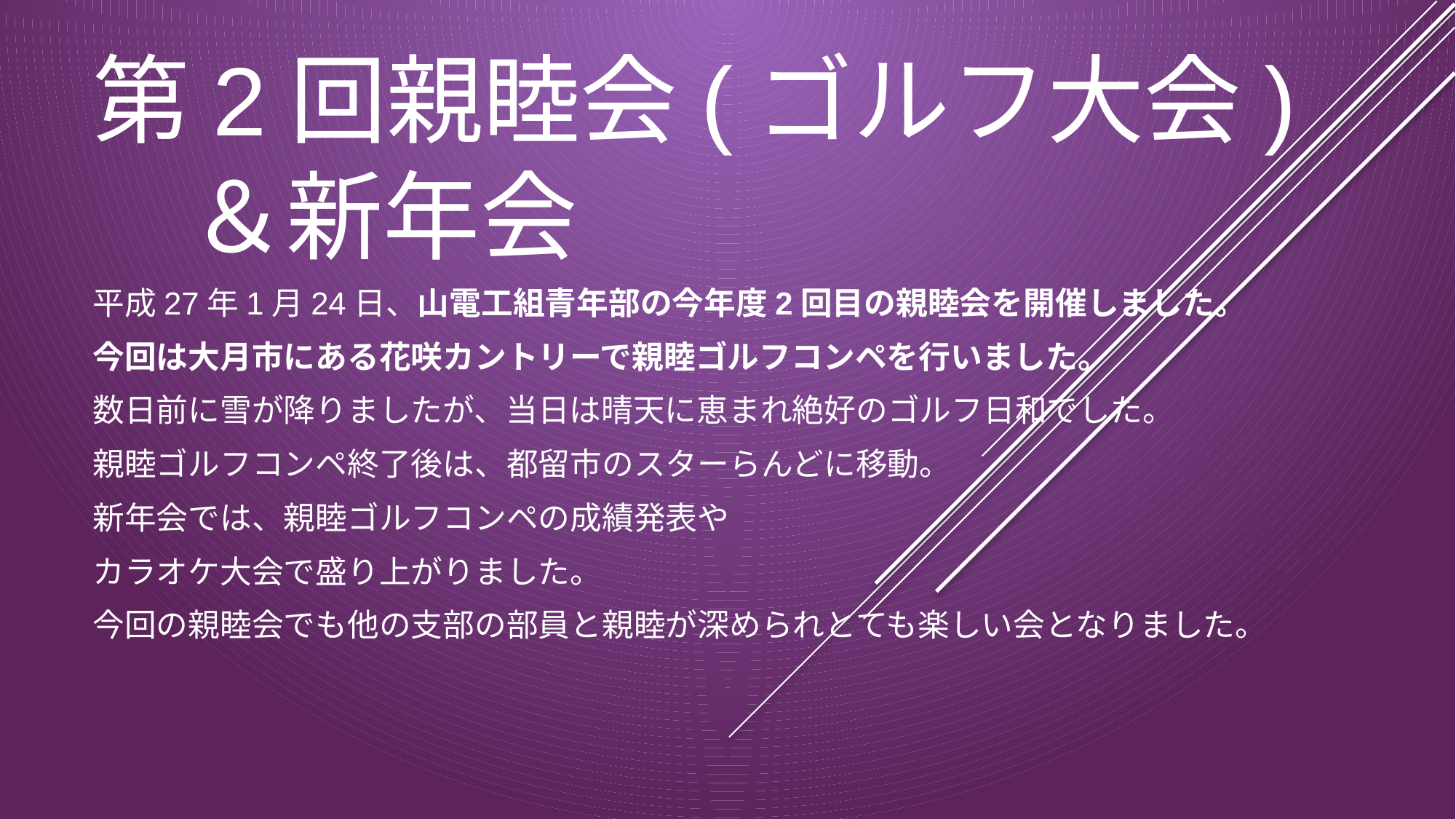

# 第2回親睦会(ゴルフ大会) 　＆新年会
平成27年1月24日、山電工組青年部の今年度2回目の親睦会を開催しました。
今回は大月市にある花咲カントリーで親睦ゴルフコンペを行いました。
数日前に雪が降りましたが、当日は晴天に恵まれ絶好のゴルフ日和でした。
親睦ゴルフコンペ終了後は、都留市のスターらんどに移動。
新年会では、親睦ゴルフコンペの成績発表や
カラオケ大会で盛り上がりました。
今回の親睦会でも他の支部の部員と親睦が深められとても楽しい会となりました。